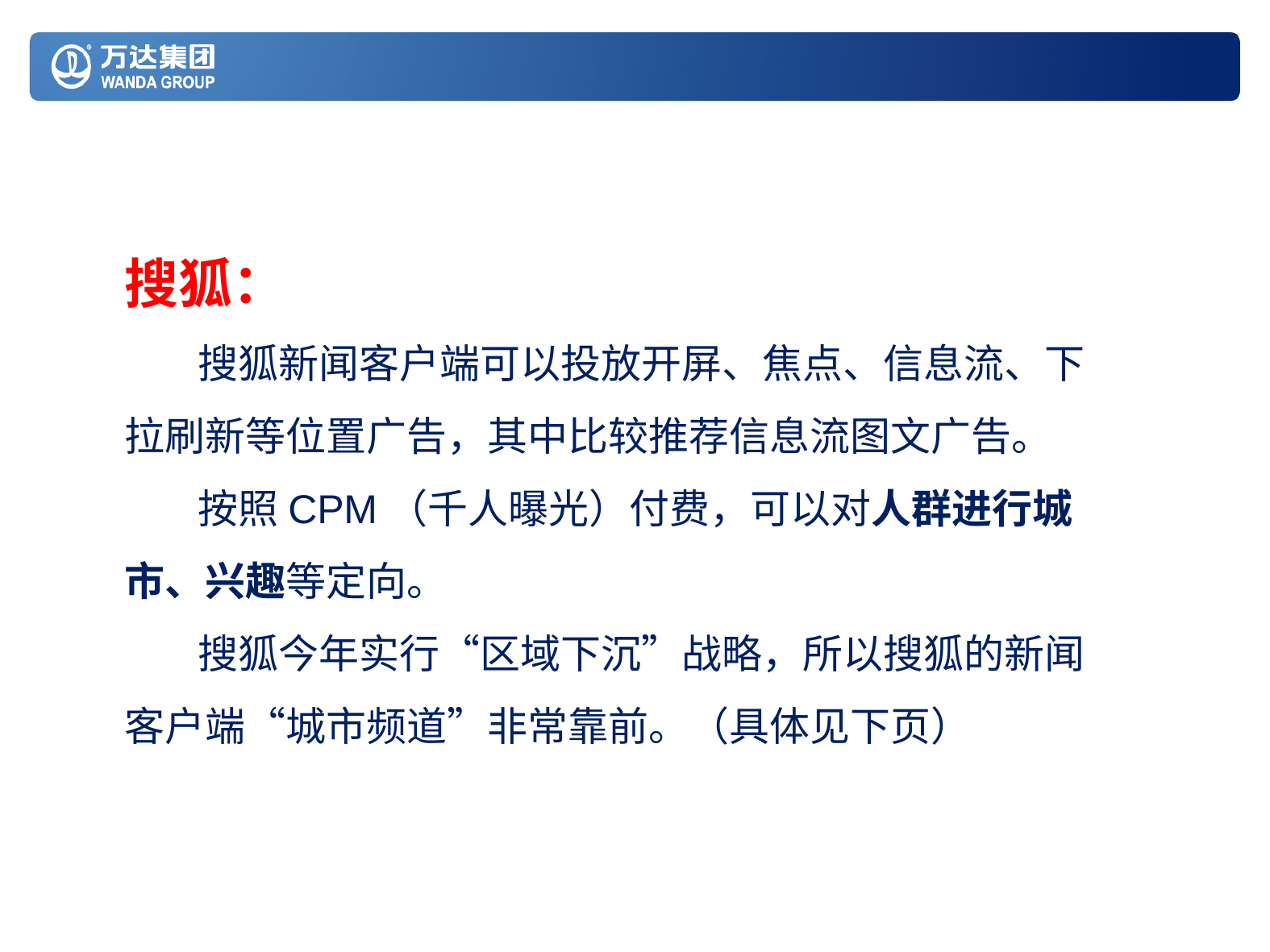

搜狐：
       搜狐新闻客户端可以投放开屏、焦点、信息流、下拉刷新等位置广告，其中比较推荐信息流图文广告。
       按照CPM（千人曝光）付费，可以对人群进行城市、兴趣等定向。
       搜狐今年实行“区域下沉”战略，所以搜狐的新闻客户端“城市频道”非常靠前。（具体见下页）